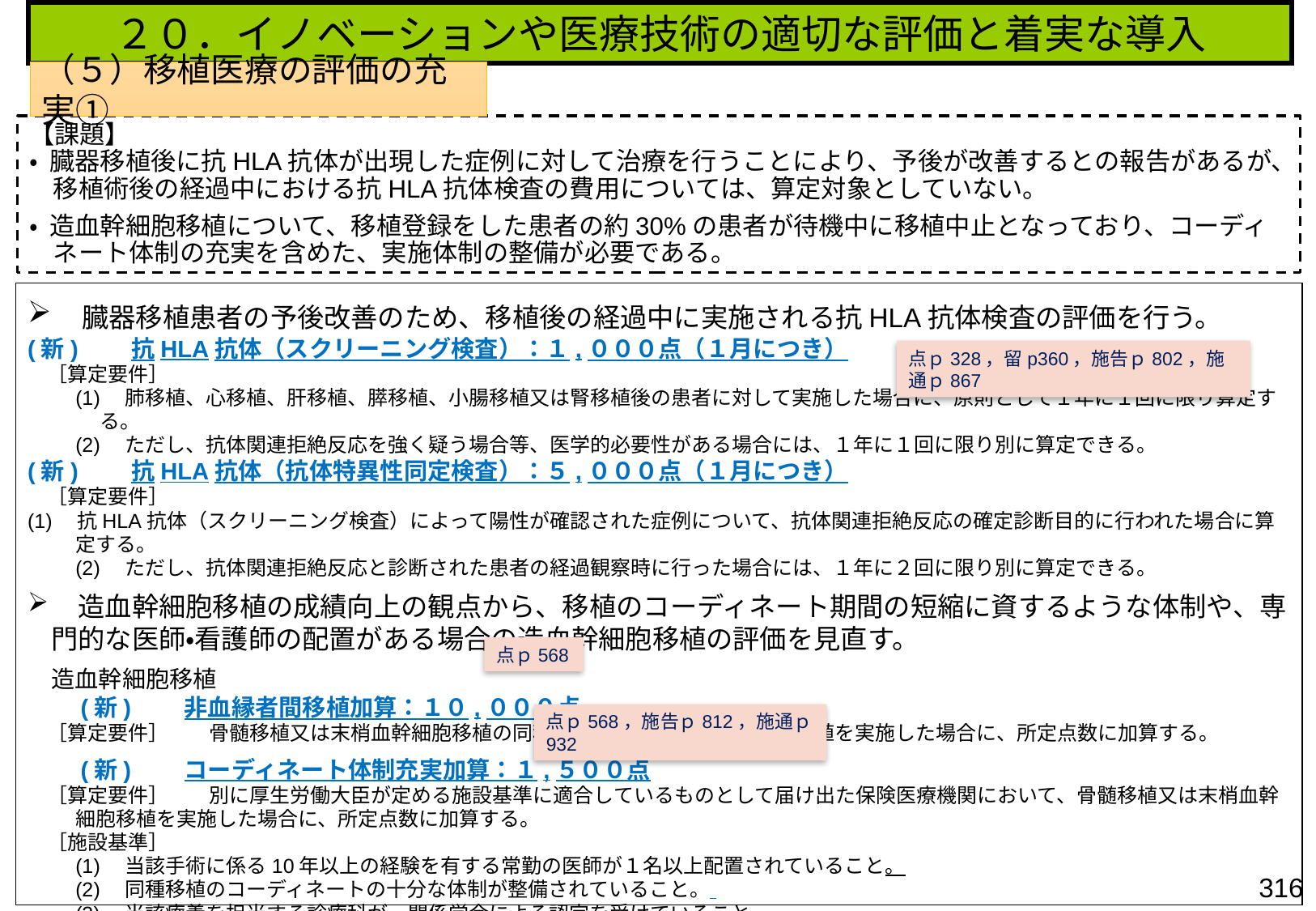

２０．イノベーションや医療技術の適切な評価と着実な導入
（５）移植医療の評価の充実①
【課題】
• 臓器移植後に抗HLA抗体が出現した症例に対して治療を行うことにより、予後が改善するとの報告があるが、移植術後の経過中における抗HLA抗体検査の費用については、算定対象としていない。
• 造血幹細胞移植について、移植登録をした患者の約30%の患者が待機中に移植中止となっており、コーディネート体制の充実を含めた、実施体制の整備が必要である。
　臓器移植患者の予後改善のため、移植後の経過中に実施される抗HLA抗体検査の評価を行う。
(新)　　抗HLA抗体（スクリーニング検査）：１,０００点（１月につき）
　［算定要件］
(1)　肺移植、心移植、肝移植、膵移植、小腸移植又は腎移植後の患者に対して実施した場合に、原則として１年に１回に限り算定する。
(2)　ただし、抗体関連拒絶反応を強く疑う場合等、医学的必要性がある場合には、１年に１回に限り別に算定できる。
(新)　　抗HLA抗体（抗体特異性同定検査）：５,０００点（１月につき）
　［算定要件］
(1)　抗HLA抗体（スクリーニング検査）によって陽性が確認された症例について、抗体関連拒絶反応の確定診断目的に行われた場合に算定する。
(2)　ただし、抗体関連拒絶反応と診断された患者の経過観察時に行った場合には、１年に２回に限り別に算定できる。
　造血幹細胞移植の成績向上の観点から、移植のコーディネート期間の短縮に資するような体制や、専門的な医師・看護師の配置がある場合の造血幹細胞移植の評価を見直す。
　造血幹細胞移植
　　(新)　　非血縁者間移植加算：１０,０００点
　［算定要件］　　骨髄移植又は末梢血幹細胞移植の同種移植において、非血縁者間移植を実施した場合に、所定点数に加算する。
　　(新)　　コーディネート体制充実加算：１,５００点
　［算定要件］　　別に厚生労働大臣が定める施設基準に適合しているものとして届け出た保険医療機関において、骨髄移植又は末梢血幹細胞移植を実施した場合に、所定点数に加算する。
　［施設基準］
(1)　当該手術に係る10年以上の経験を有する常勤の医師が１名以上配置されていること。
(2)　同種移植のコーディネートの十分な体制が整備されていること。
(3)　当該療養を担当する診療科が、関係学会による認定を受けていること。
点ｐ328，留p360，施告ｐ802，施通ｐ867
点ｐ568
点ｐ568，施告ｐ812，施通ｐ932
316